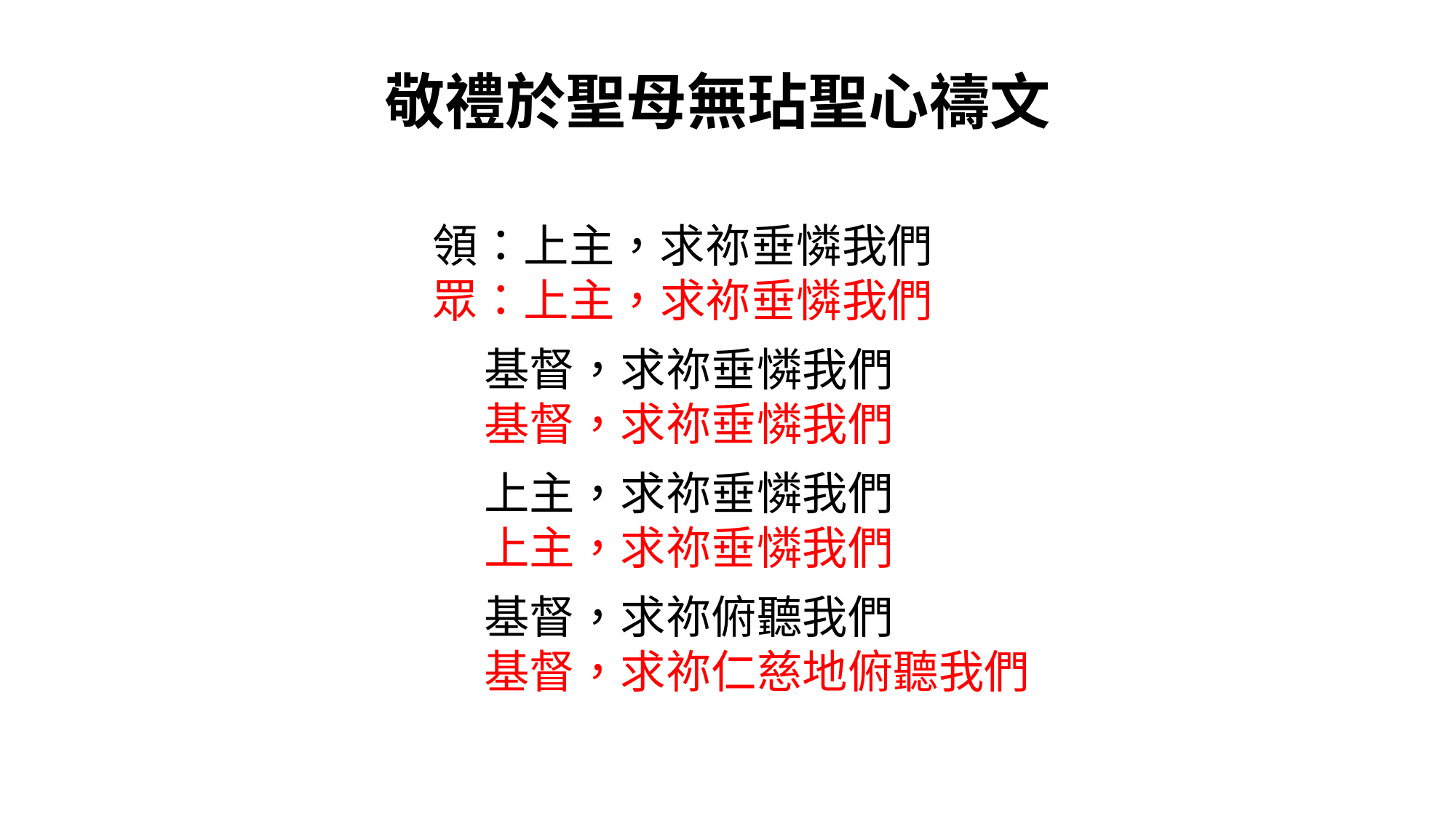

敬禮於聖母無玷聖心禱文
領：上主，求祢垂憐我們
眾：上主，求祢垂憐我們

    基督，求祢垂憐我們
    基督，求祢垂憐我們

    上主，求祢垂憐我們
    上主，求祢垂憐我們

    基督，求祢俯聽我們
    基督，求祢仁慈地俯聽我們